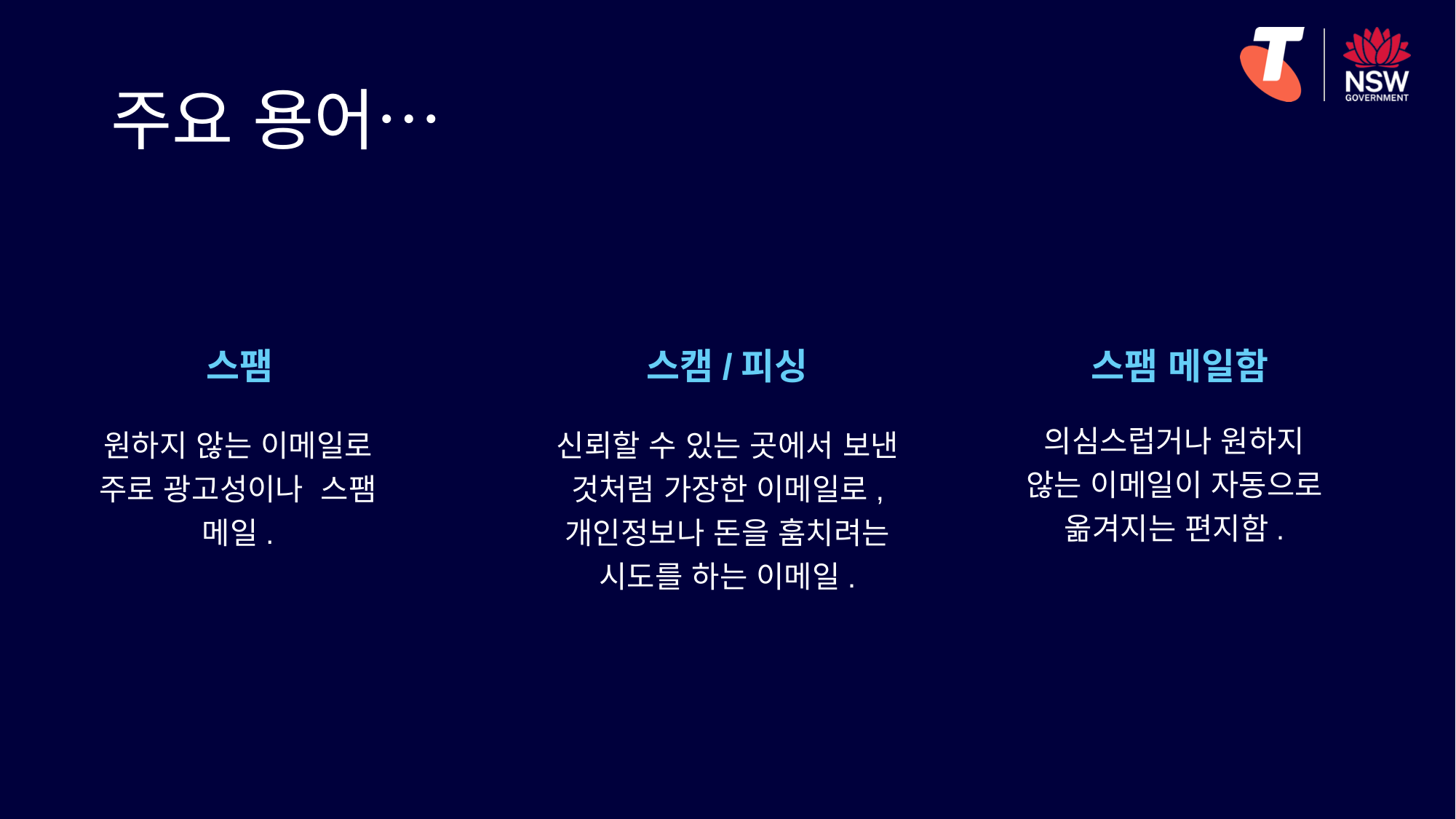

# 주요 용어…
스팸
원하지 않는 이메일로 주로 광고성이나  스팸 메일.
스캠/피싱
신뢰할 수 있는 곳에서 보낸 것처럼 가장한 이메일로, 개인정보나 돈을 훔치려는 시도를 하는 이메일.
스팸 메일함
의심스럽거나 원하지 않는 이메일이 자동으로 옮겨지는 편지함.